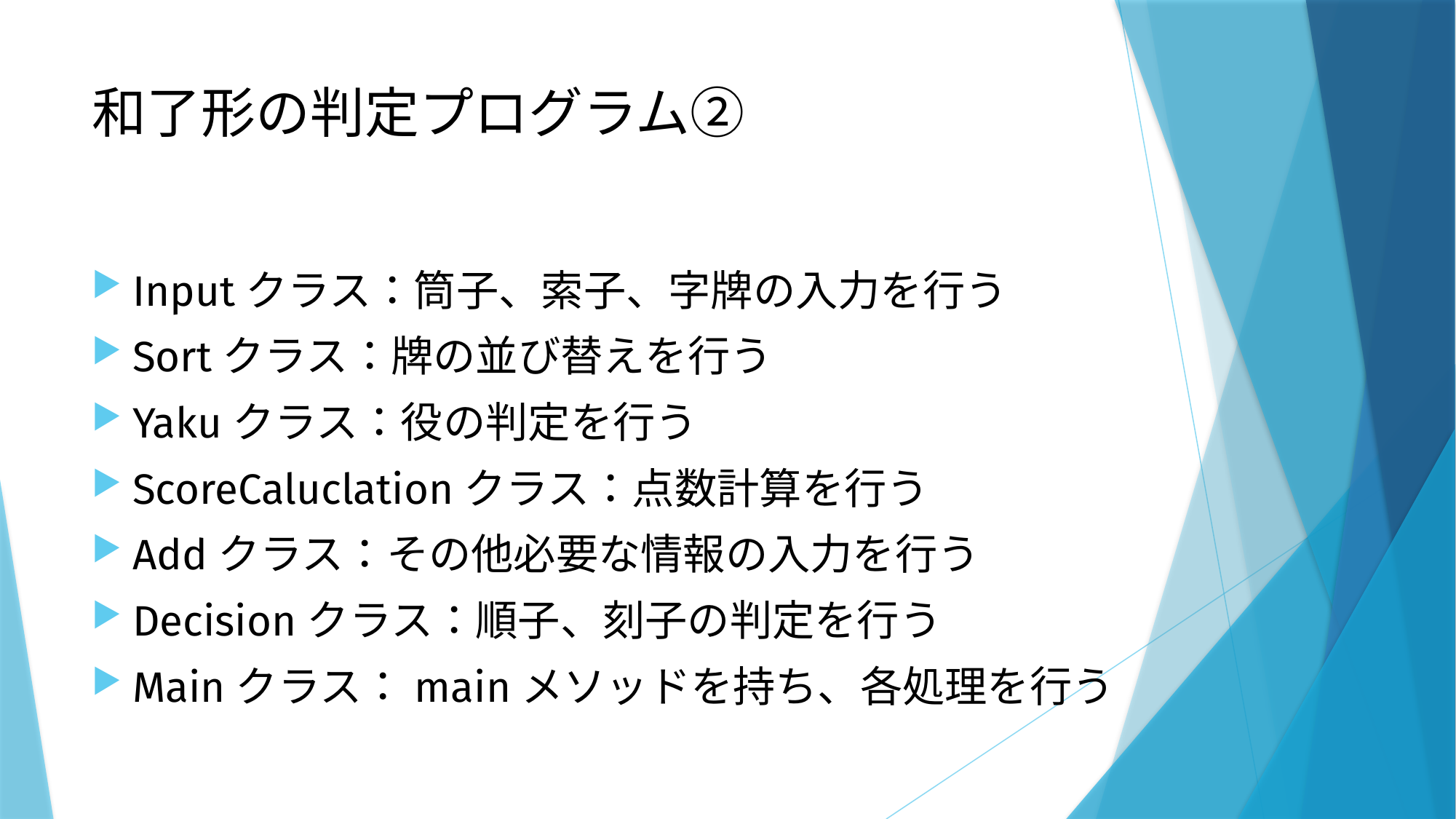

# 和了形の判定プログラム②
Inputクラス：筒子、索子、字牌の入力を行う
Sortクラス：牌の並び替えを行う
Yakuクラス：役の判定を行う
ScoreCaluclationクラス：点数計算を行う
Addクラス：その他必要な情報の入力を行う
Decisionクラス：順子、刻子の判定を行う
Mainクラス：mainメソッドを持ち、各処理を行う